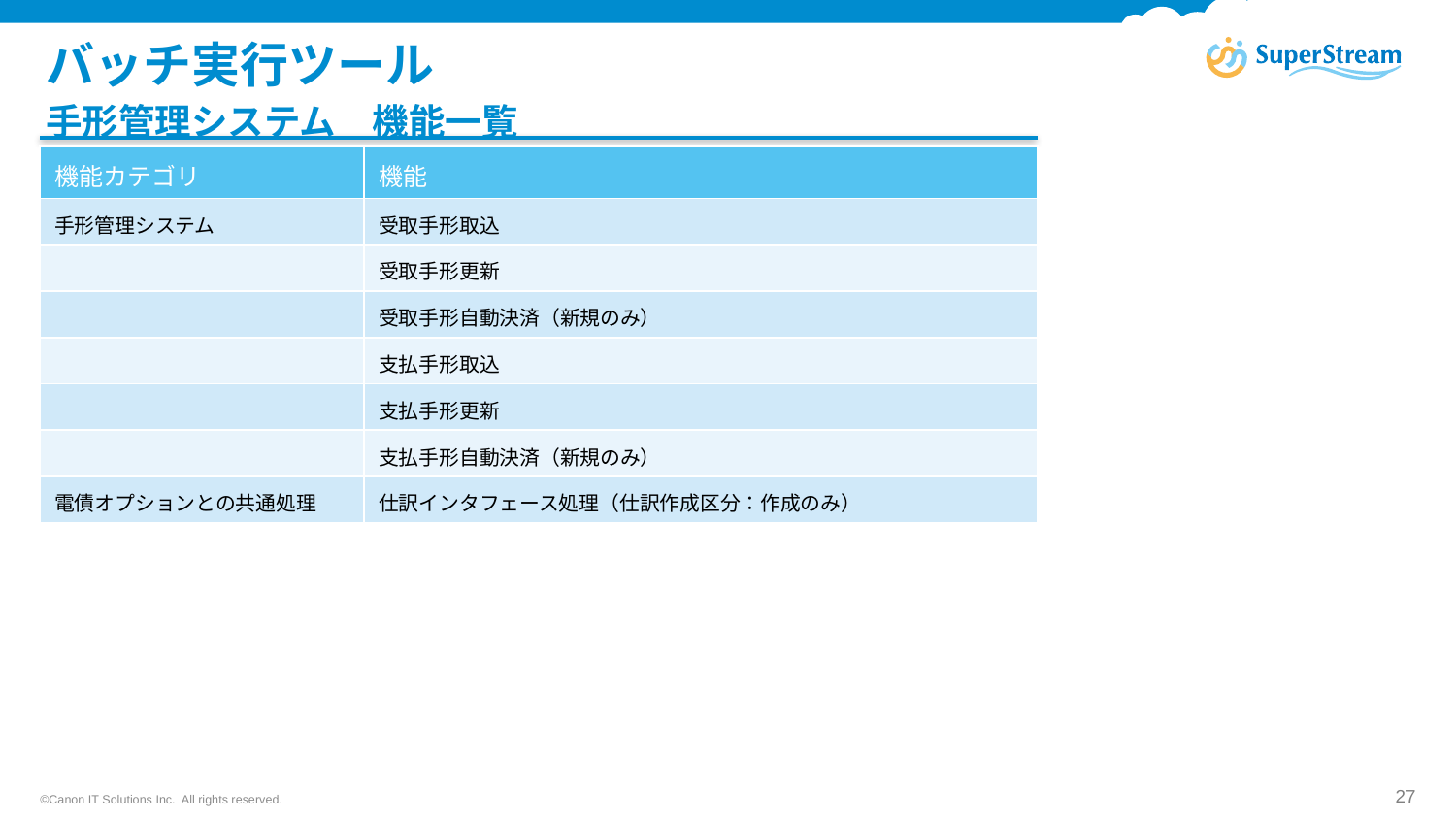

# バッチ実行ツール
手形管理システム　機能一覧

| 機能カテゴリ | 機能 |
| --- | --- |
| 手形管理システム | 受取手形取込 |
|  | 受取手形更新 |
|  | 受取手形自動決済（新規のみ） |
|  | 支払手形取込 |
|  | 支払手形更新 |
|  | 支払手形自動決済（新規のみ） |
| 電債オプションとの共通処理 | 仕訳インタフェース処理（仕訳作成区分：作成のみ） |
©Canon IT Solutions Inc.  All rights reserved.
27